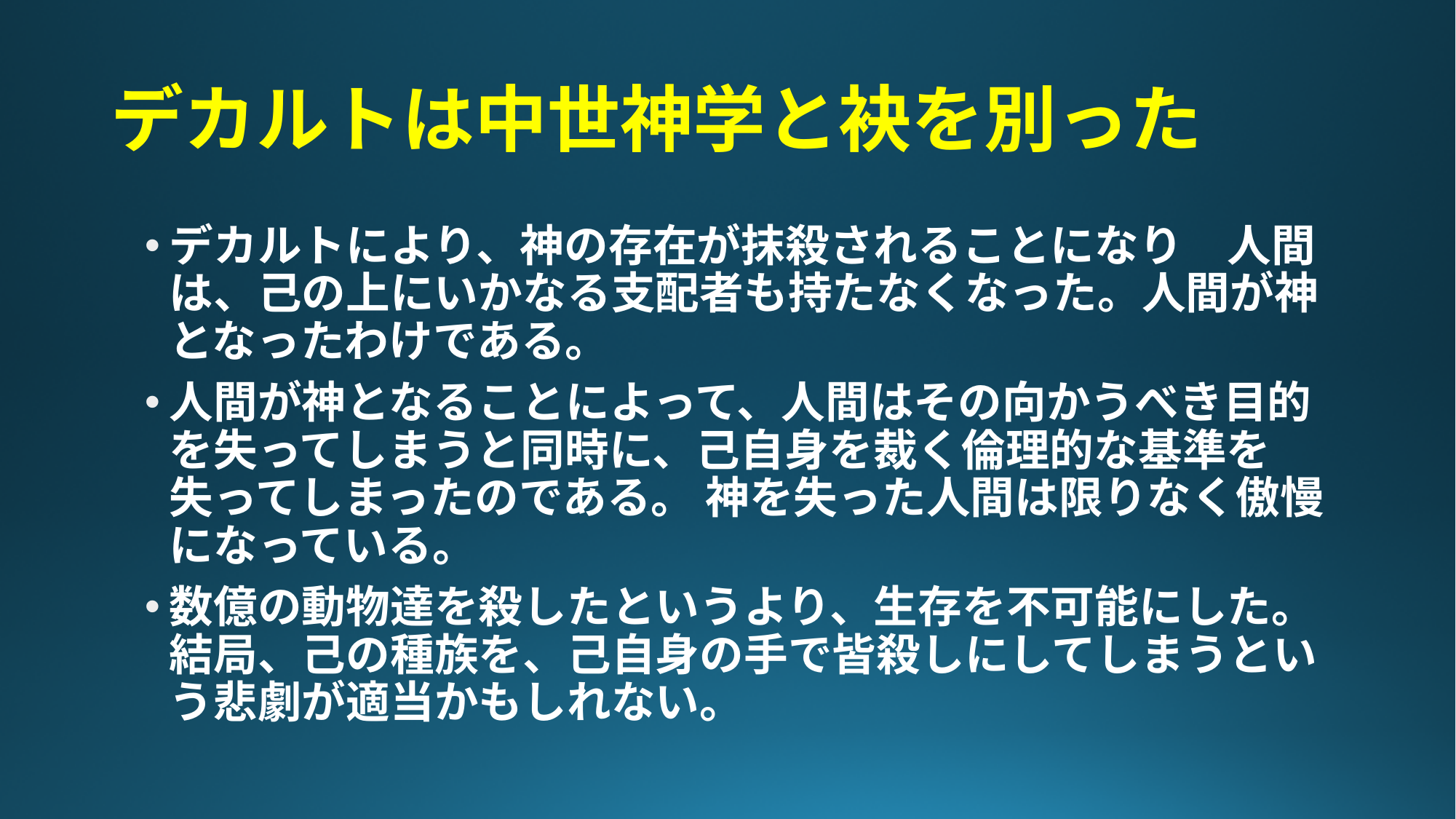

# デカルトは中世神学と袂を別った
デカルトにより、神の存在が抹殺されることになり　人間は、己の上にいかなる支配者も持たなくなった。人間が神となったわけである。
人間が神となることによって、人間はその向かうべき目的を失ってしまうと同時に、己自身を裁く倫理的な基準を失ってしまったのである。 神を失った人間は限りなく傲慢になっている。
数億の動物達を殺したというより、生存を不可能にした。結局、己の種族を、己自身の手で皆殺しにしてしまうという悲劇が適当かもしれない。